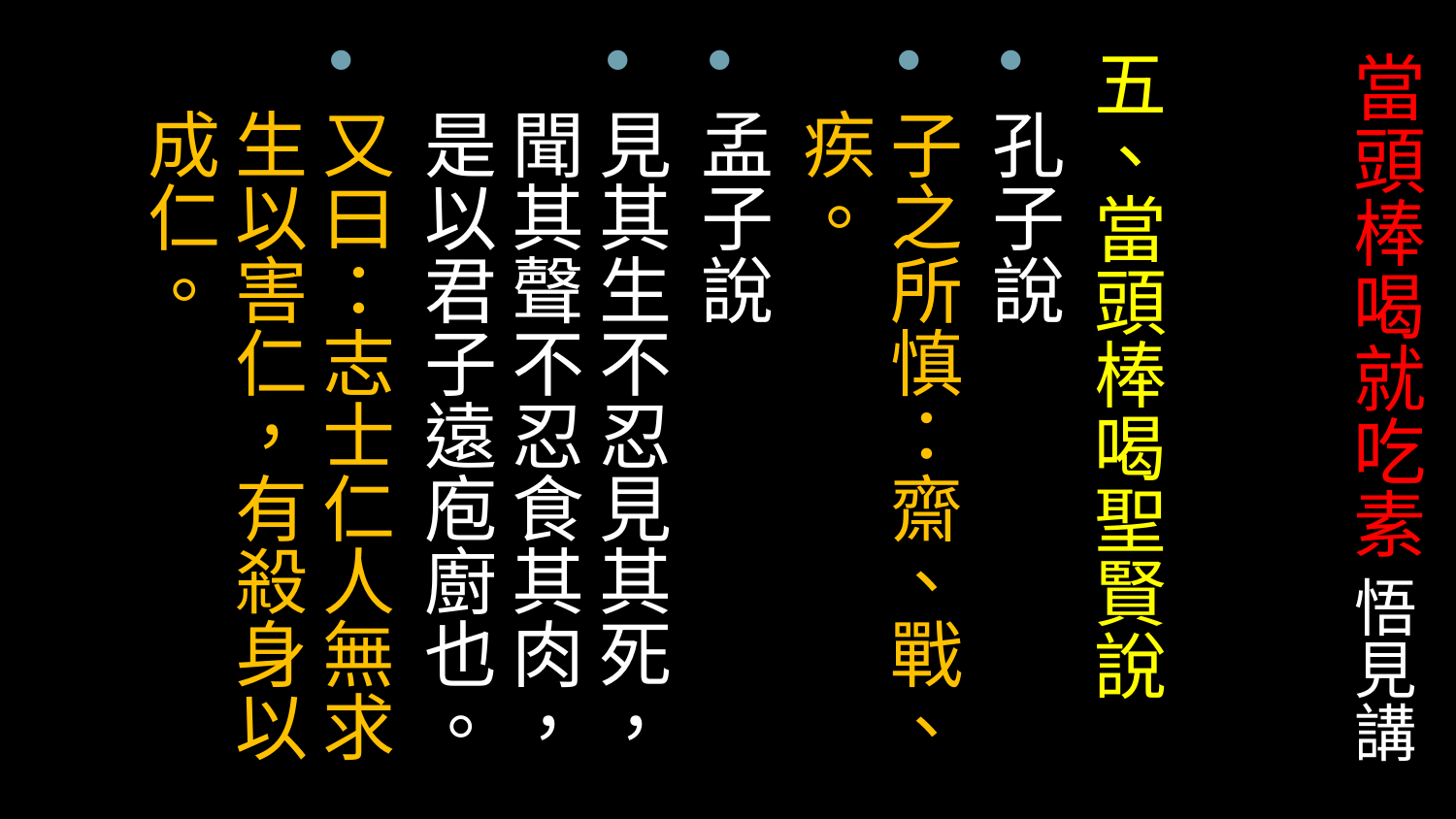

五、當頭棒喝聖賢說
孔子說
子之所慎：齋、戰、疾。
孟子說
見其生不忍見其死，聞其聲不忍食其肉，是以君子遠庖廚也。
又曰：志士仁人無求生以害仁，有殺身以成仁。

# 當頭棒喝就吃素 悟見講